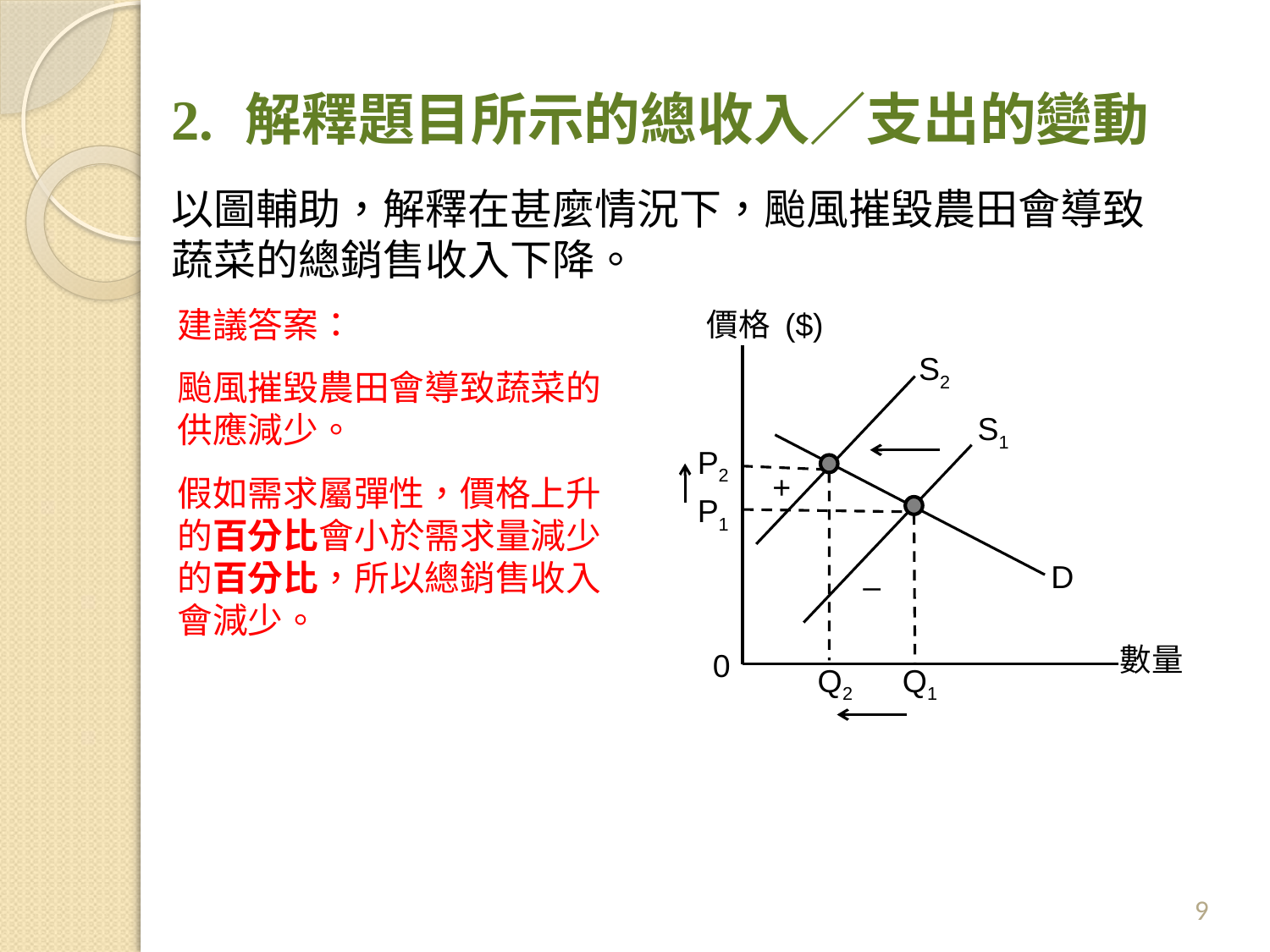

# 2.	解釋題目所示的總收入／支出的變動
以圖輔助，解釋在甚麼情況下，颱風摧毀農田會導致蔬菜的總銷售收入下降。
建議答案：
價格 ($)
S2
颱風摧毀農田會導致蔬菜的供應減少。
S1
P2

 +
假如需求屬彈性，價格上升的百分比會小於需求量減少的百分比，所以總銷售收入會減少。
P1

D
 –
數量
0
Q2
Q1
9